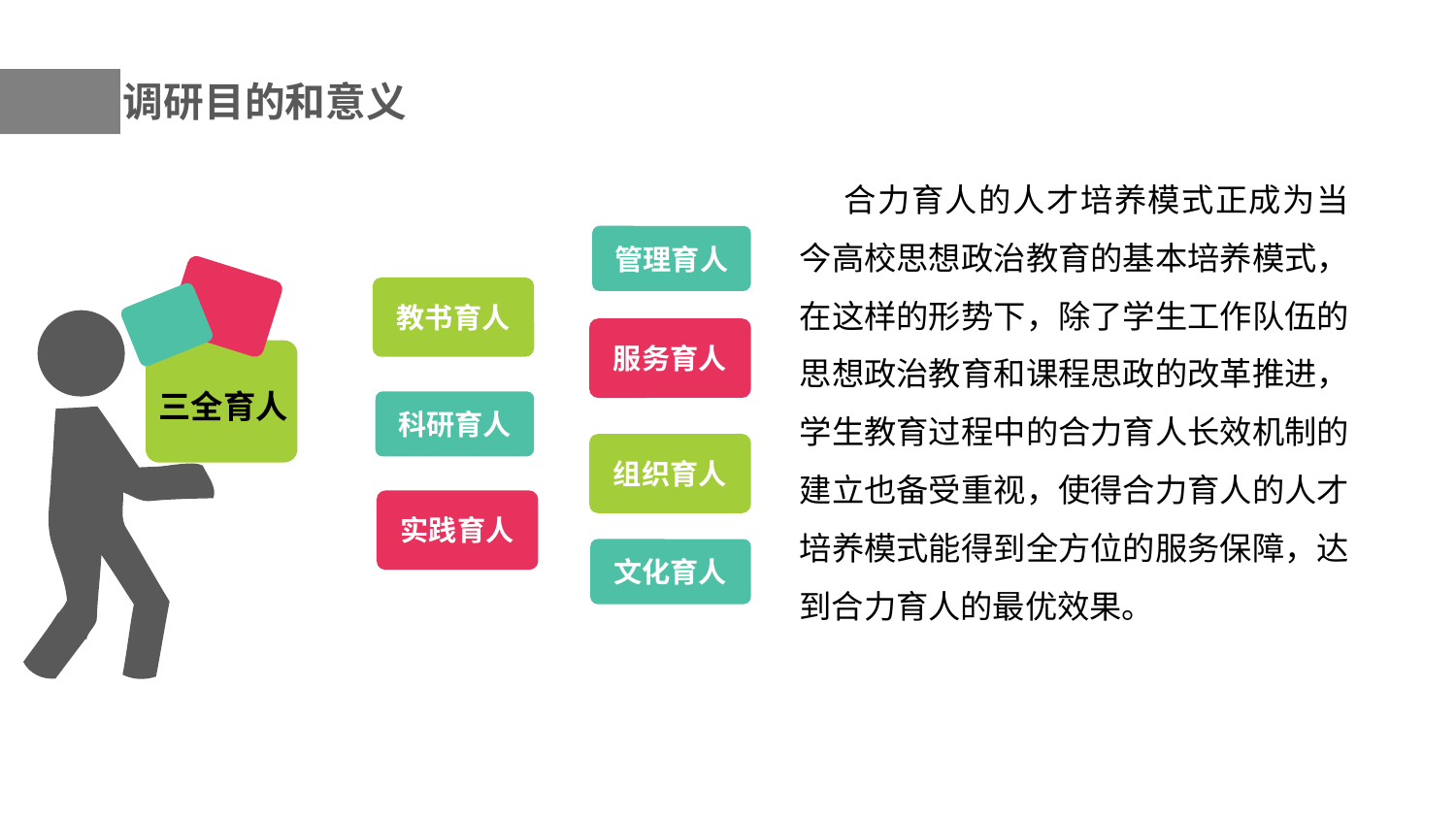

调研目的和意义

    合力育人的人才培养模式正成为当今高校思想政治教育的基本培养模式，在这样的形势下，除了学生工作队伍的思想政治教育和课程思政的改革推进，学生教育过程中的合力育人长效机制的建立也备受重视，使得合力育人的人才培养模式能得到全方位的服务保障，达到合力育人的最优效果。
管理育人

教书育人
服务育人
三全育人
科研育人
组织育人
实践育人
文化育人